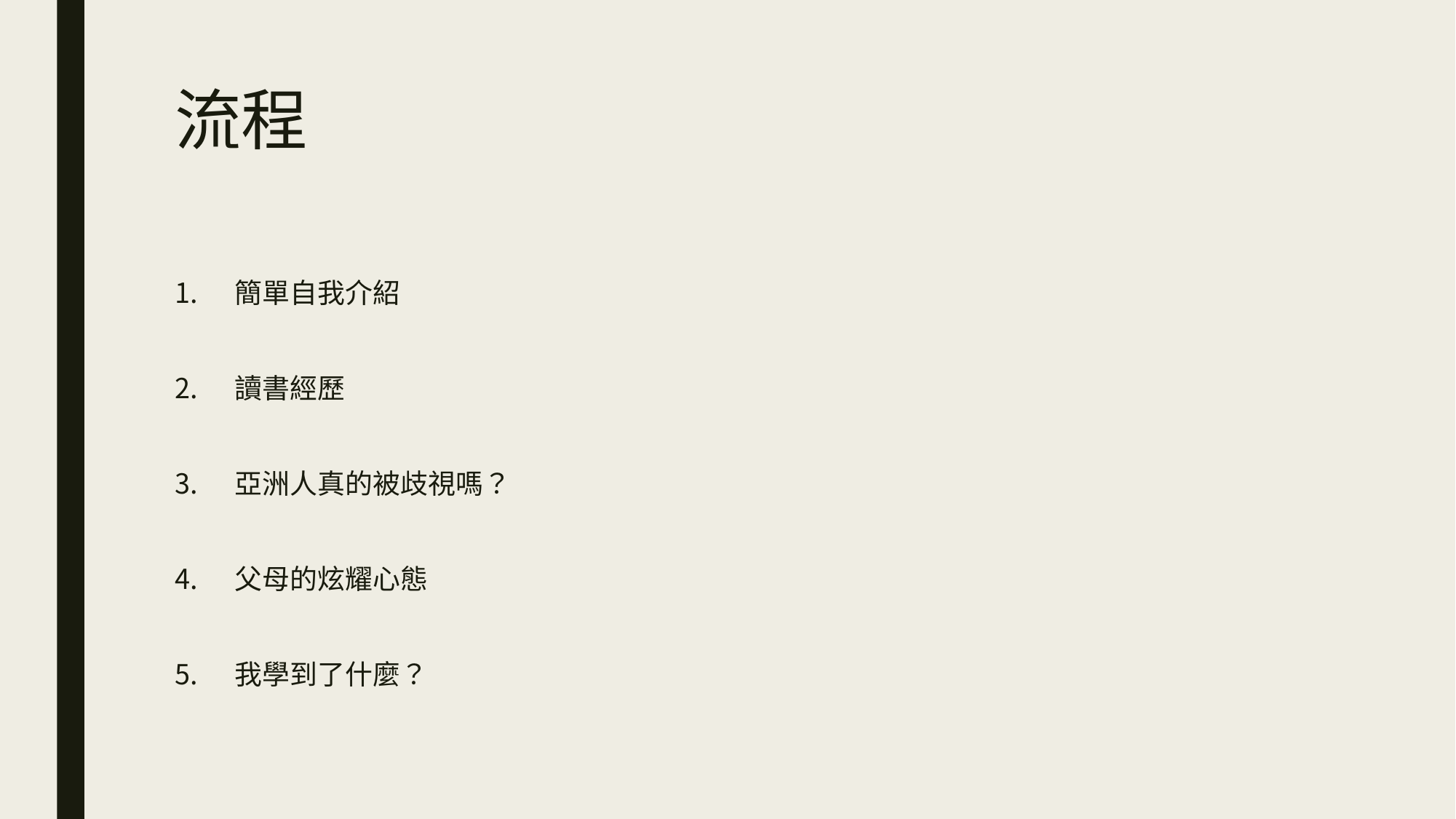

# 流程
簡單自我介紹

讀書經歷

亞洲人真的被歧視嗎？

父母的炫耀心態

我學到了什麼？